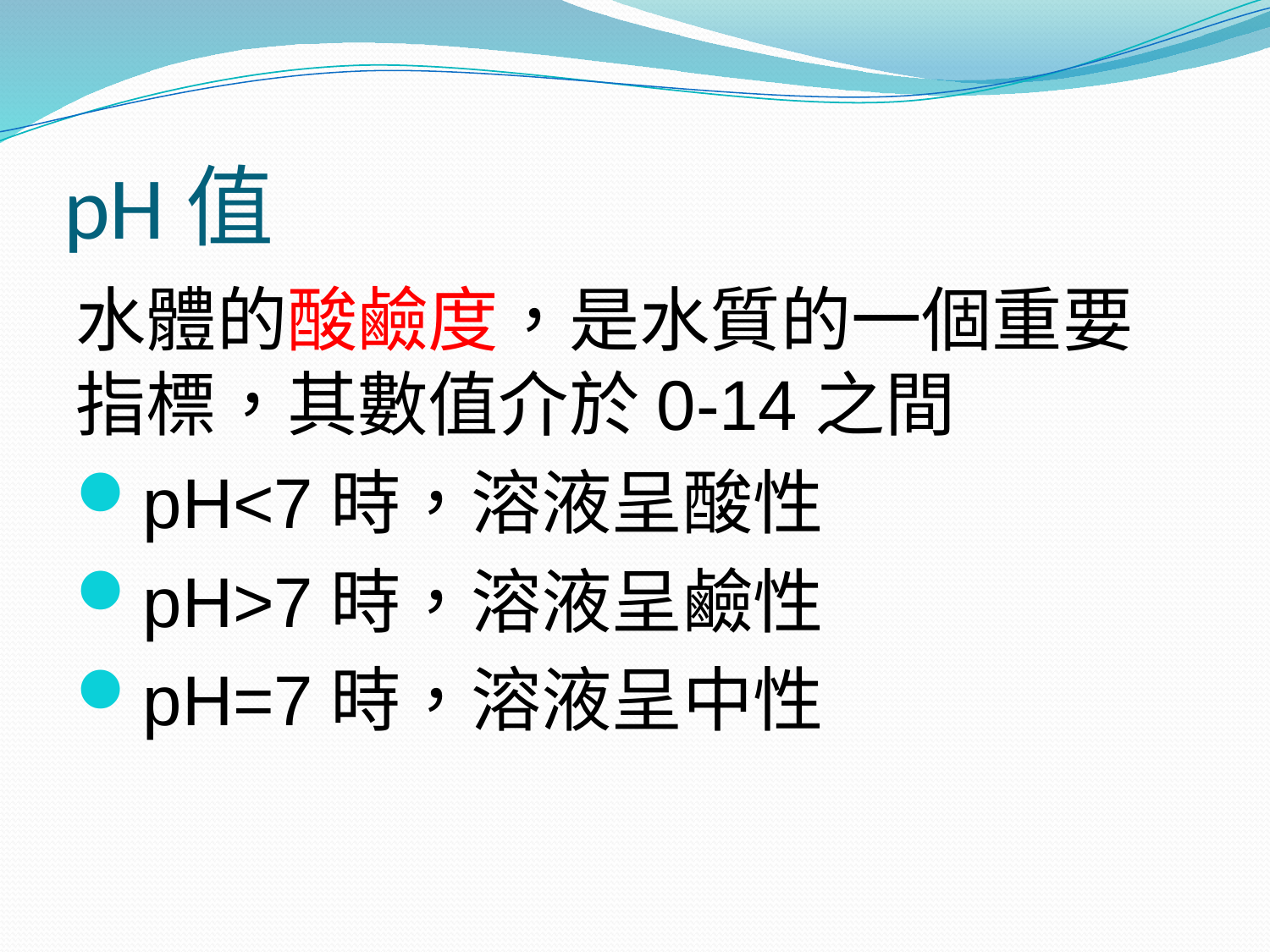

# pH值
水體的酸鹼度，是水質的一個重要指標，其數值介於0-14之間
pH<7時，溶液呈酸性
pH>7時，溶液呈鹼性
pH=7時，溶液呈中性